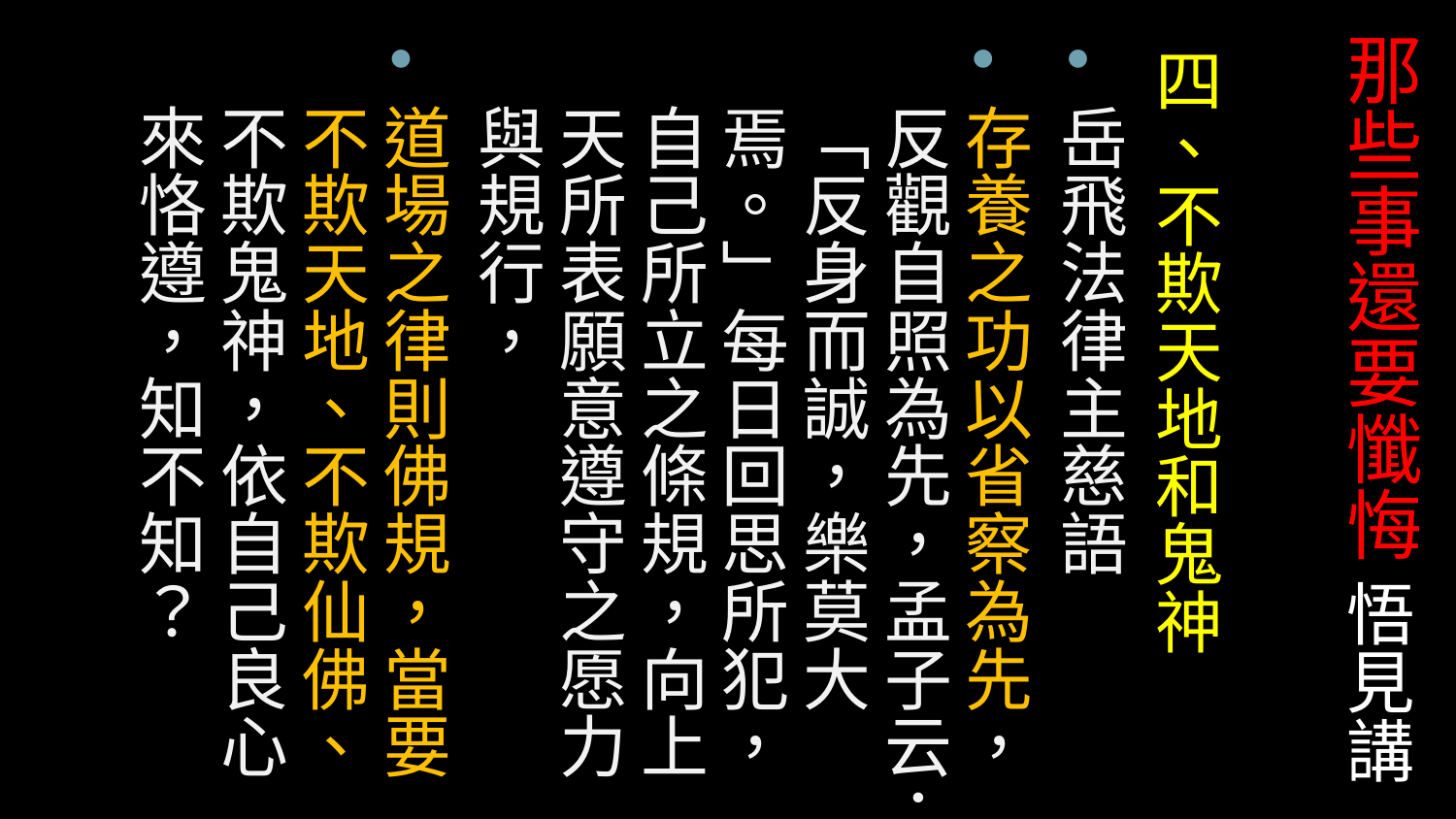

# 那些事還要懺悔 悟見講
四、不欺天地和鬼神
岳飛法律主慈語
存養之功以省察為先，反觀自照為先，孟子云：「反身而誠，樂莫大焉。」每日回思所犯，自己所立之條規，向上天所表願意遵守之愿力與規行，
道場之律則佛規，當要不欺天地、不欺仙佛、不欺鬼神，依自己良心來恪遵，知不知？